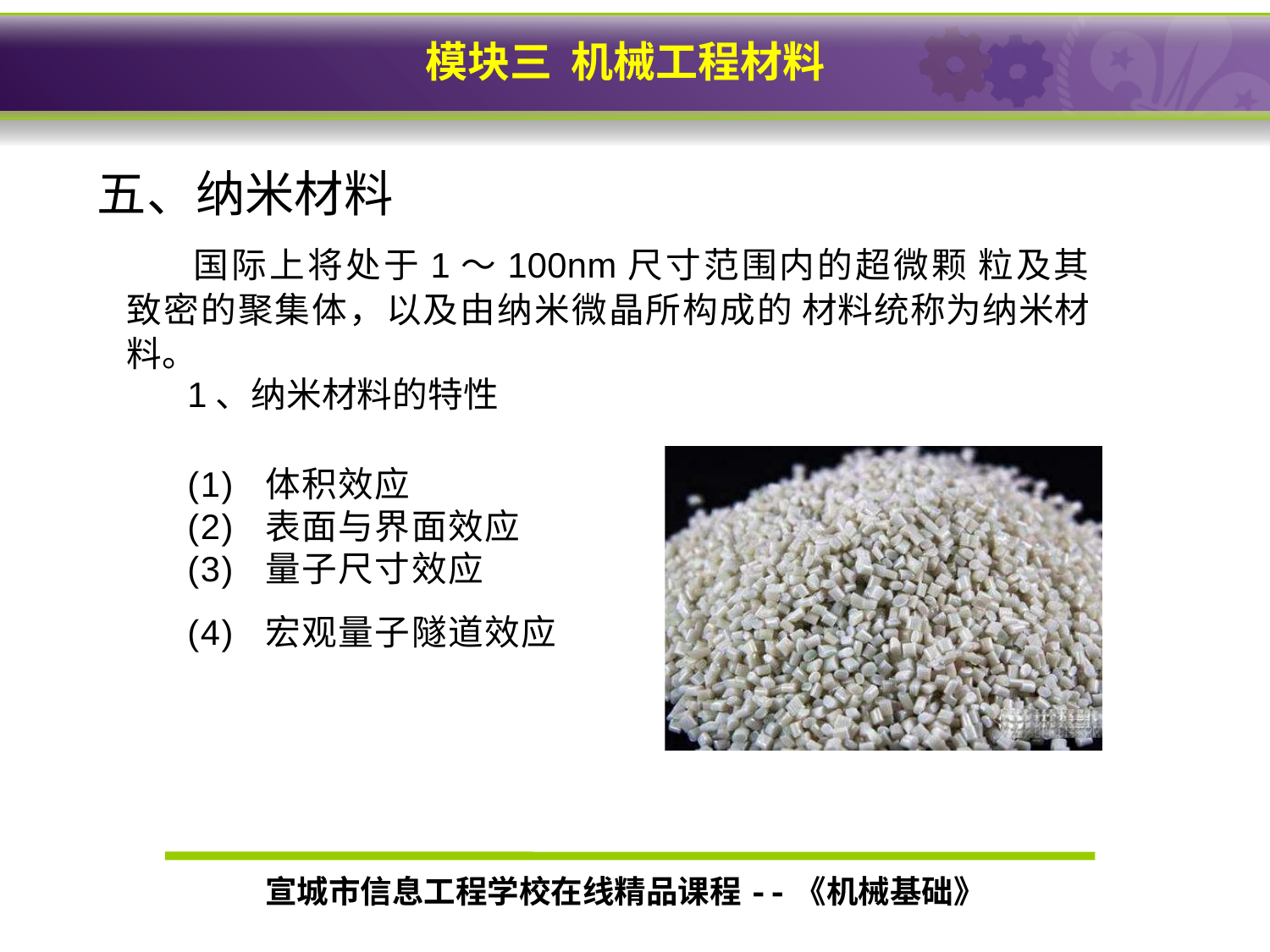

五、纳米材料
五、纳米材料
国际上将处于1～100nm尺寸范围内的超微颗 粒及其致密的聚集体，以及由纳米微晶所构成的 材料统称为纳米材料。
1、纳米材料的特性

(1)  体积效应(2)  表面与界面效应(3)  量子尺寸效应(4)  宏观量子隧道效应